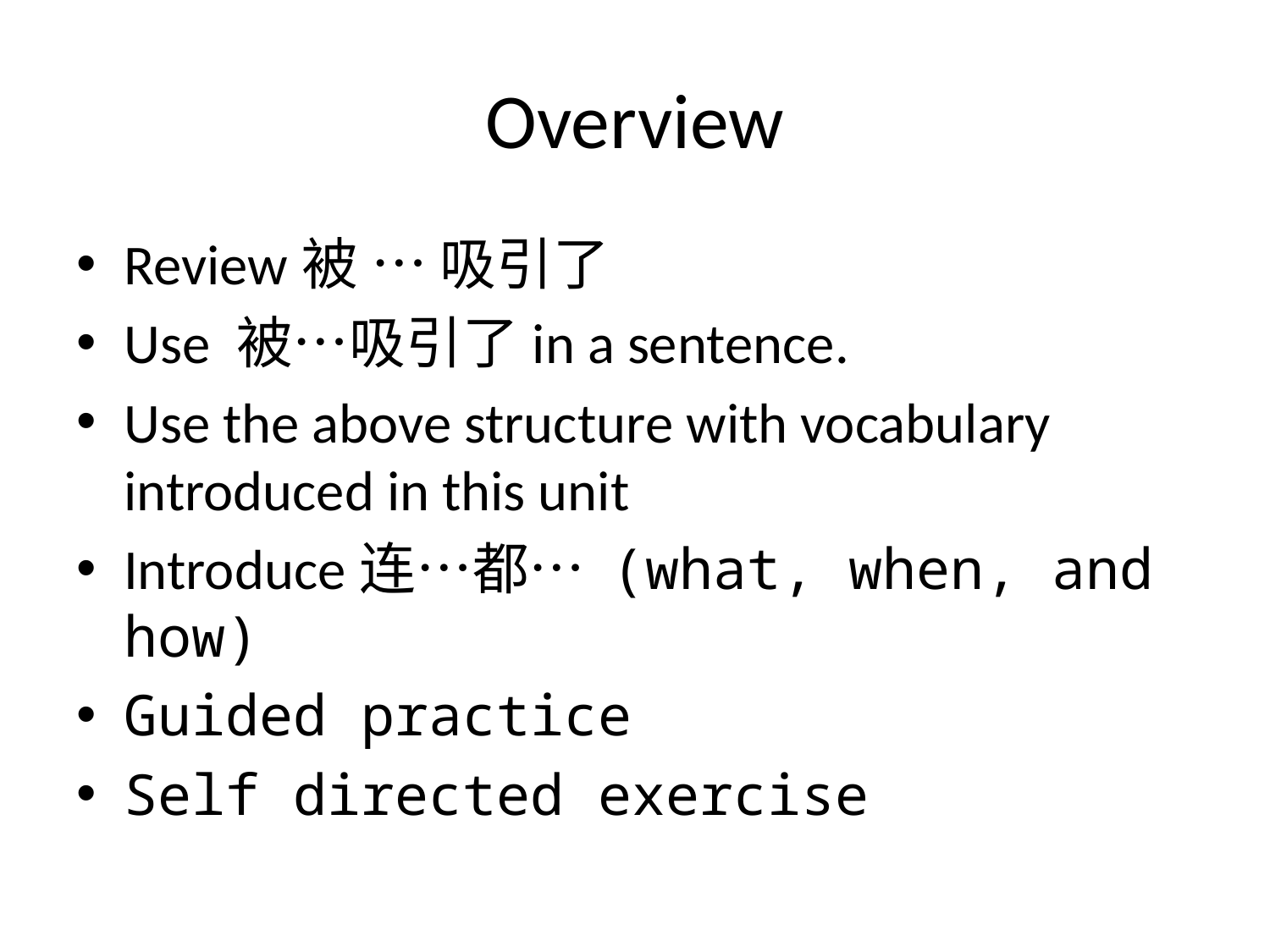

# Overview
Review被 … 吸引了
Use 被…吸引了in a sentence.
Use the above structure with vocabulary introduced in this unit
Introduce连…都… (what, when, and how)
Guided practice
Self directed exercise